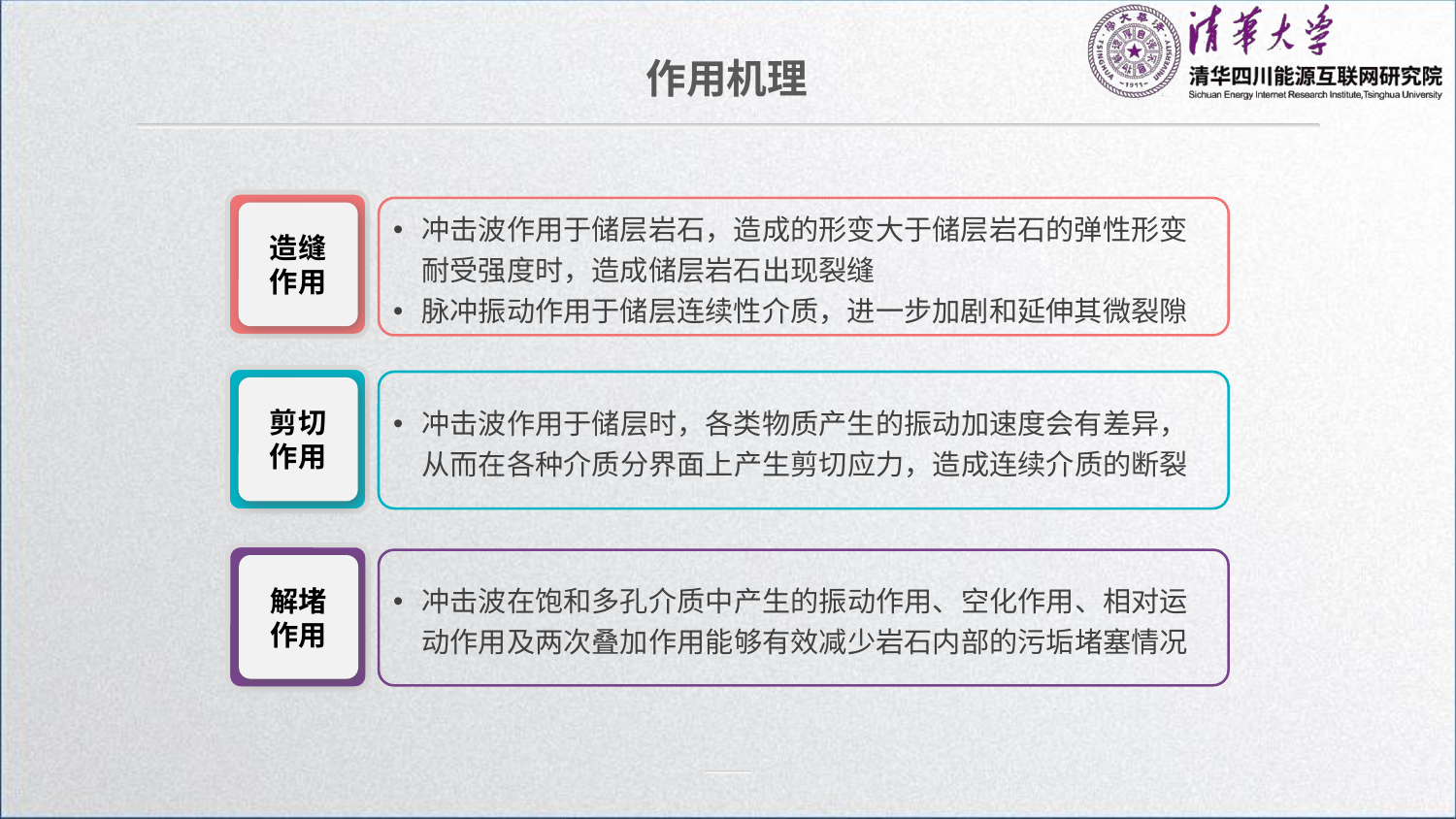

作用机理

造缝作用
冲击波作用于储层岩石，造成的形变大于储层岩石的弹性形变耐受强度时，造成储层岩石出现裂缝
脉冲振动作用于储层连续性介质，进一步加剧和延伸其微裂隙

剪切作用
冲击波作用于储层时，各类物质产生的振动加速度会有差异，从而在各种介质分界面上产生剪切应力，造成连续介质的断裂

解堵作用
冲击波在饱和多孔介质中产生的振动作用、空化作用、相对运动作用及两次叠加作用能够有效减少岩石内部的污垢堵塞情况